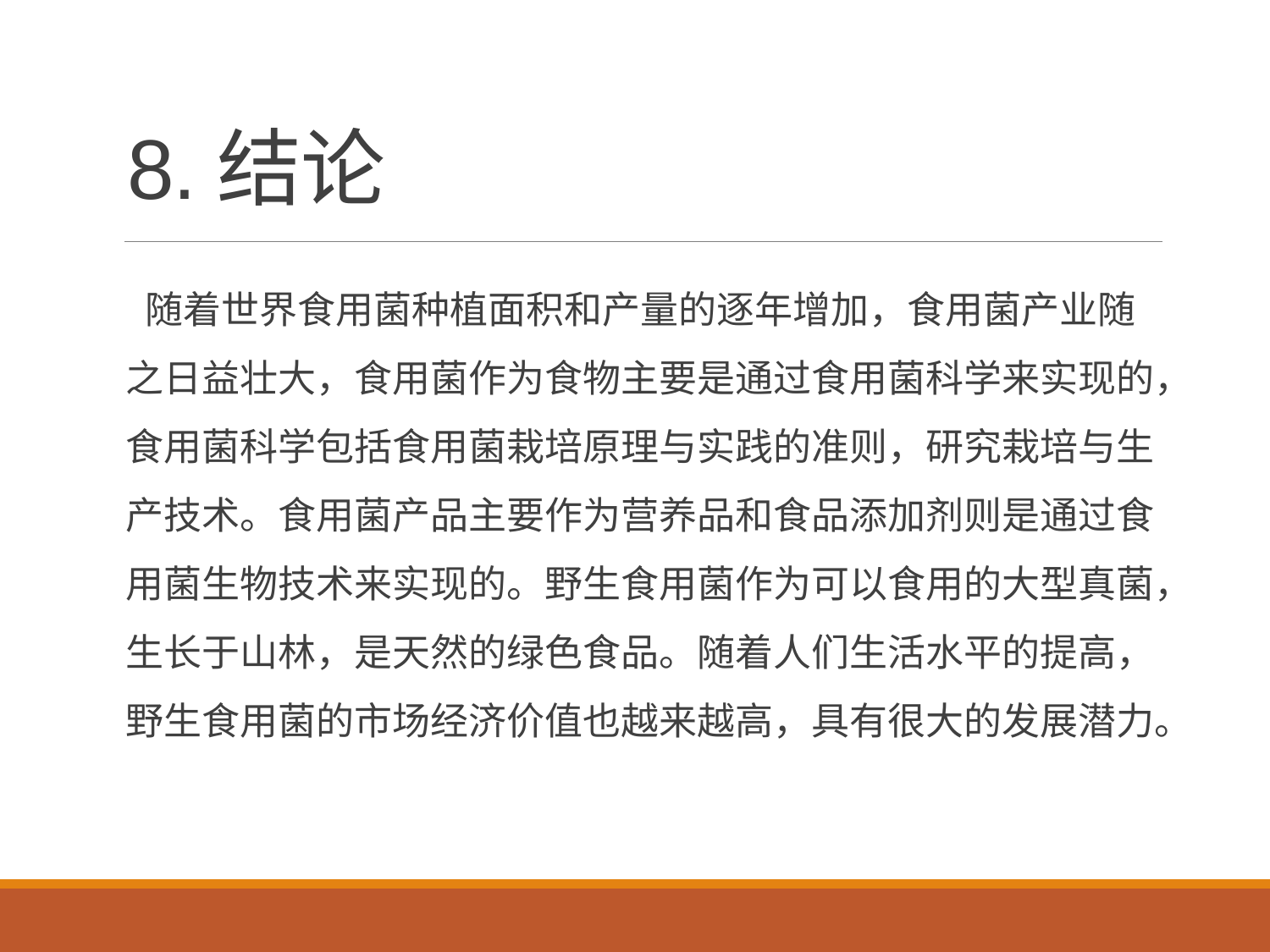

# 8.结论
随着世界食用菌种植面积和产量的逐年增加，食用菌产业随之日益壮大，食用菌作为食物主要是通过食用菌科学来实现的，食用菌科学包括食用菌栽培原理与实践的准则，研究栽培与生产技术。食用菌产品主要作为营养品和食品添加剂则是通过食用菌生物技术来实现的。野生食用菌作为可以食用的大型真菌，生长于山林，是天然的绿色食品。随着人们生活水平的提高，野生食用菌的市场经济价值也越来越高，具有很大的发展潜力。